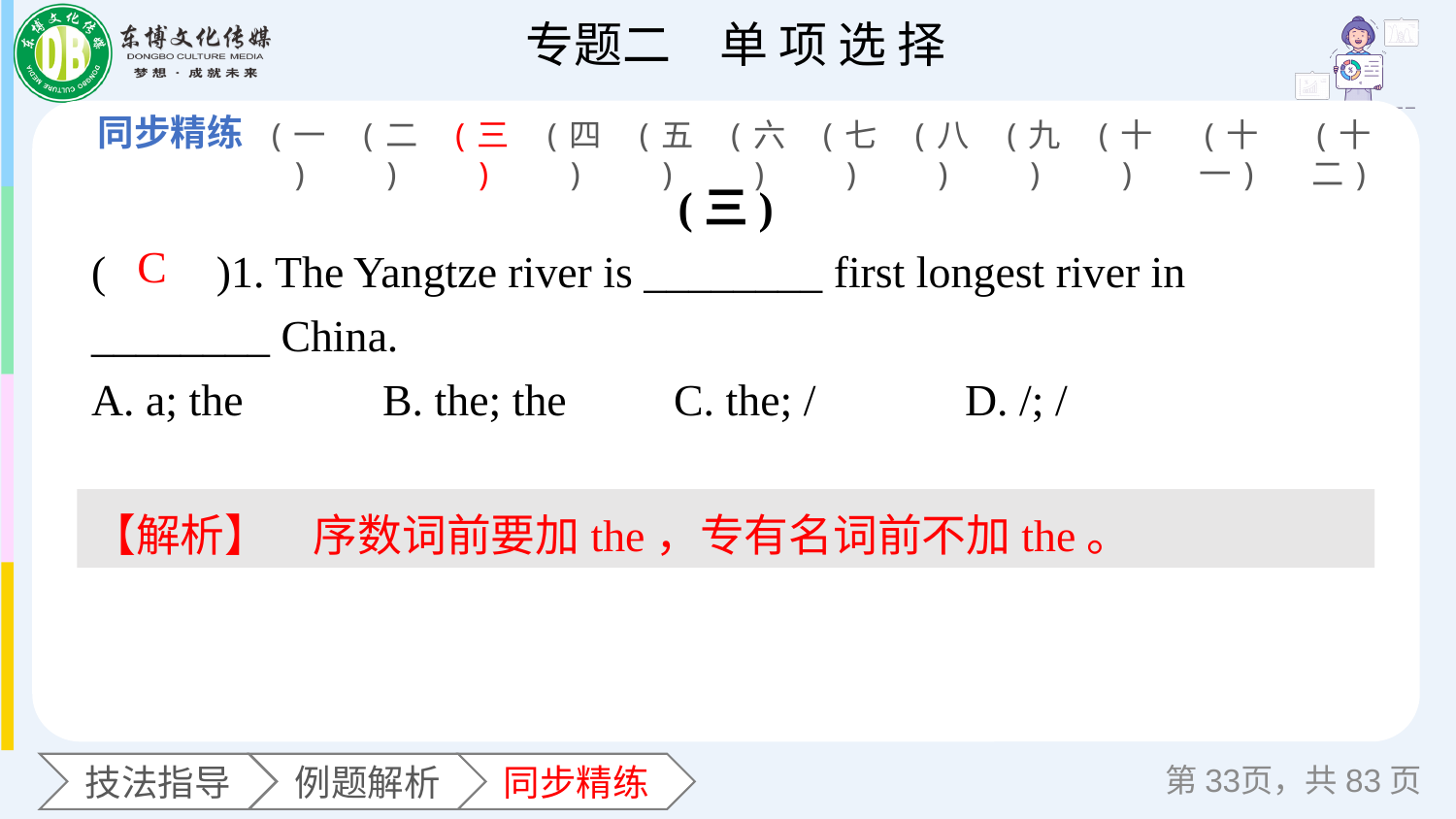

(一)
(二)
(三)
(四)
(五)
(六)
(七)
(八)
(九)
(十)
(十一)
(十二)
(三)
(　　)1. The Yangtze river is ________ first longest river in
________ China.
A. a; the    	B. the; the    	C. the; /    	D. /; /
C
【解析】　序数词前要加the，专有名词前不加the。
第33页，共83页